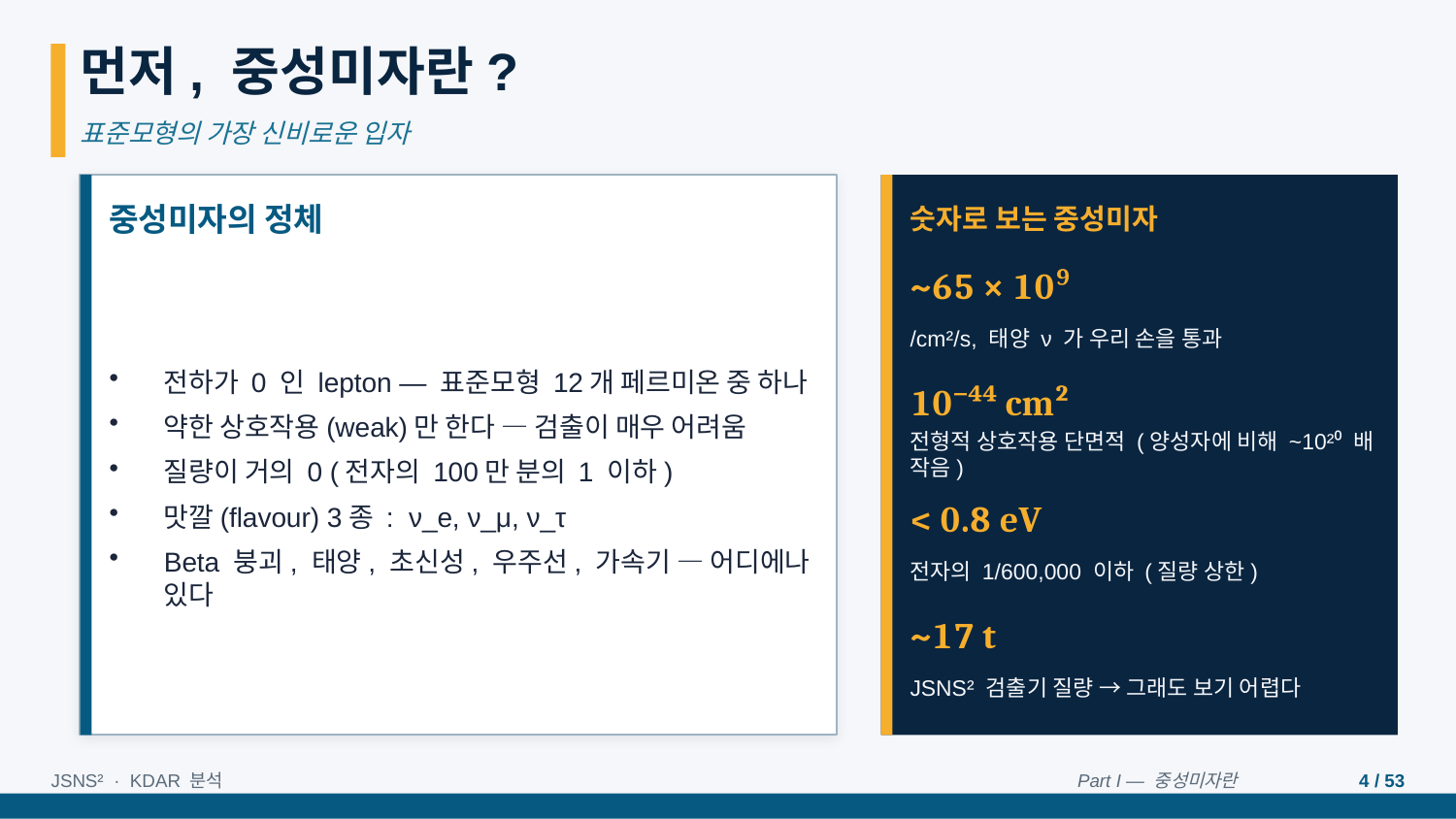

먼저, 중성미자란?

표준모형의 가장 신비로운 입자

중성미자의 정체
숫자로 보는 중성미자
전하가 0 인 lepton — 표준모형 12개 페르미온 중 하나
약한 상호작용(weak)만 한다 — 검출이 매우 어려움
질량이 거의 0 (전자의 100만 분의 1 이하)
맛깔(flavour) 3종 :  ν_e, ν_μ, ν_τ
Beta 붕괴, 태양, 초신성, 우주선, 가속기 — 어디에나 있다
~65 × 10⁹
/cm²/s, 태양 ν 가 우리 손을 통과
10⁻⁴⁴ cm²
전형적 상호작용 단면적 (양성자에 비해 ~10²⁰ 배 작음)
< 0.8 eV
전자의 1/600,000 이하 (질량 상한)
~17 t
JSNS² 검출기 질량 → 그래도 보기 어렵다
JSNS²  ·  KDAR 분석
Part I — 중성미자란
4 / 53